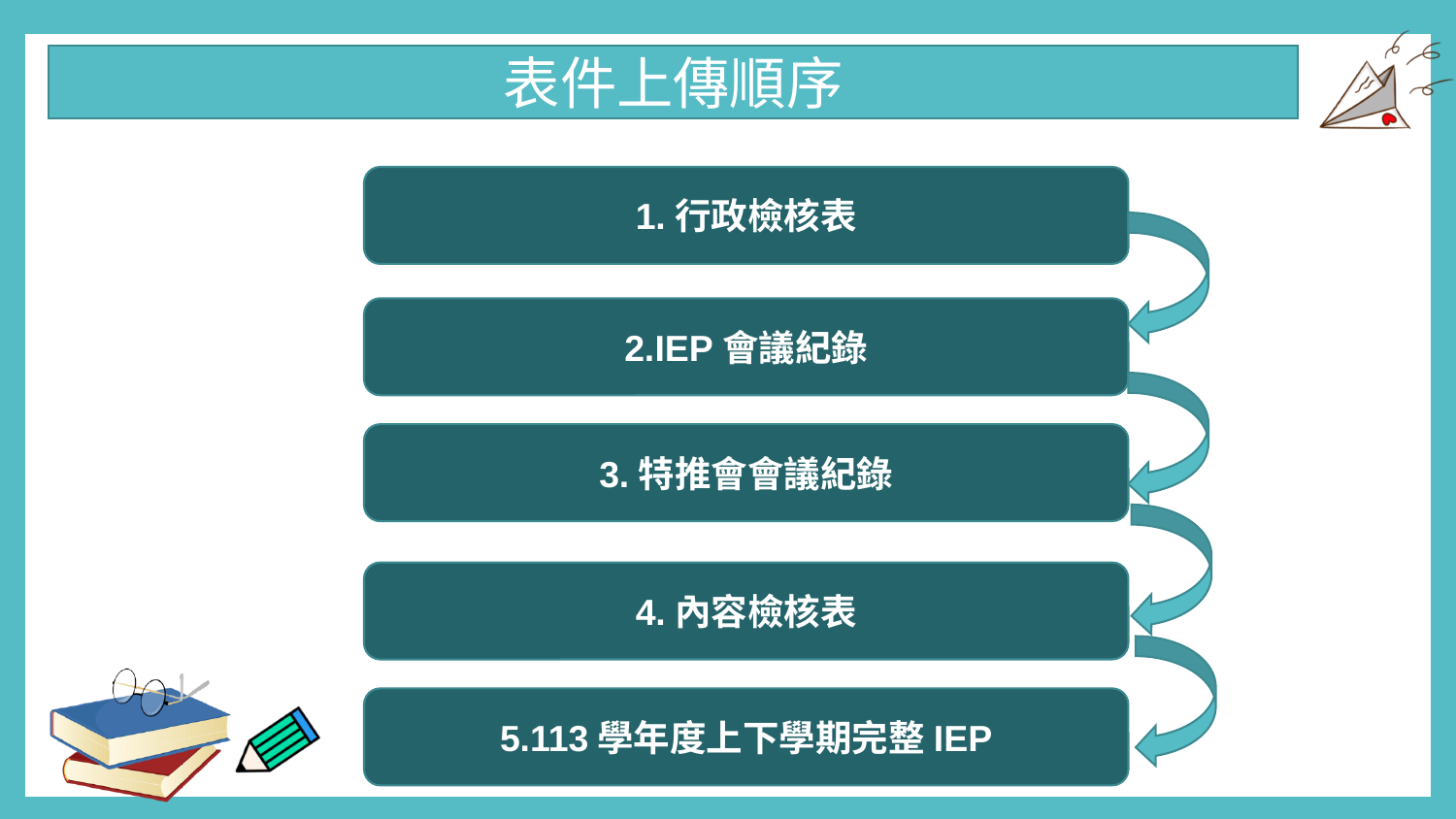

表件上傳順序
1.行政檢核表

2.IEP會議紀錄

3.特推會會議紀錄

4.內容檢核表

5.113學年度上下學期完整IEP